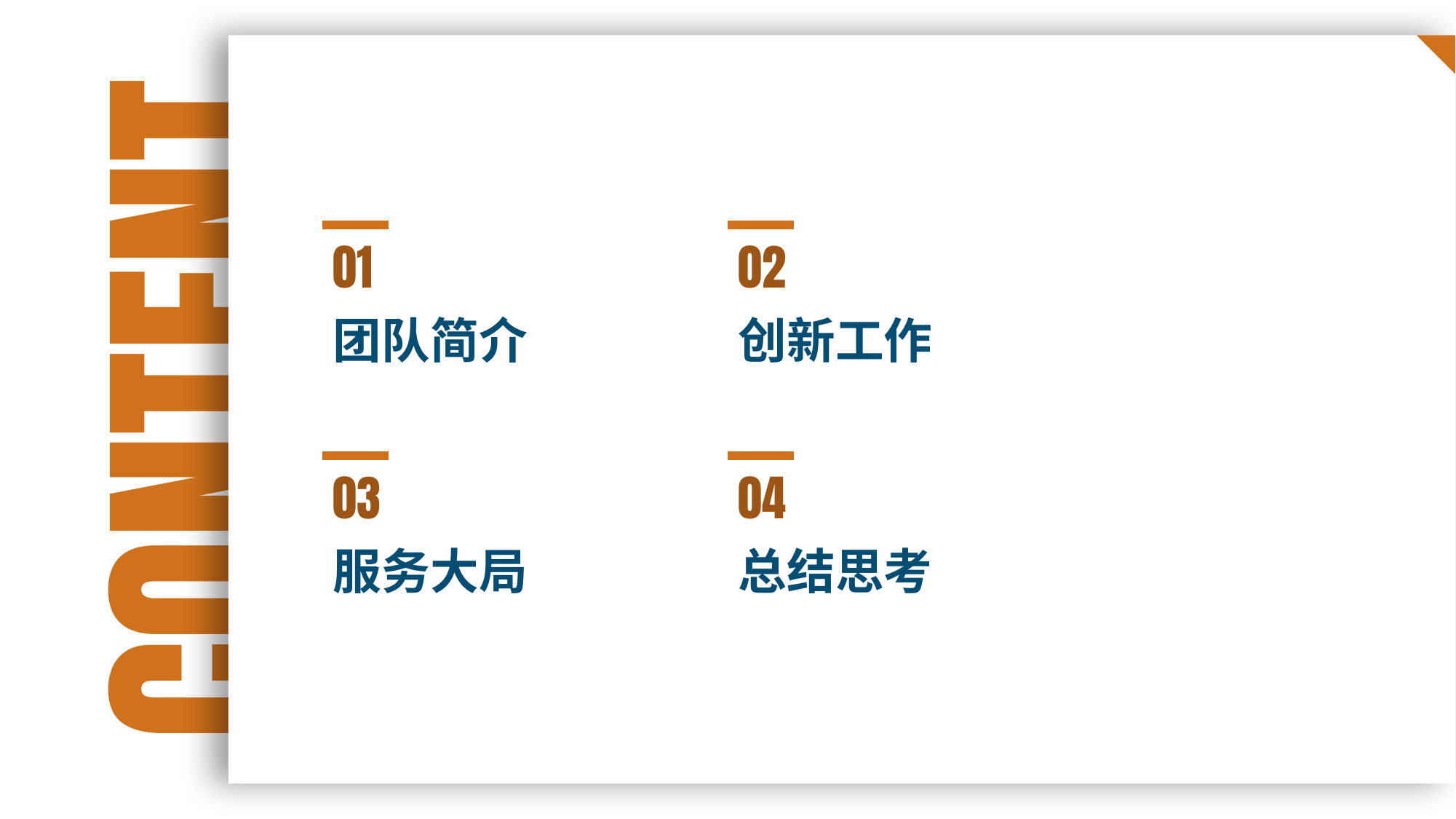

01
02
团队简介
创新工作
03
04
服务大局
总结思考